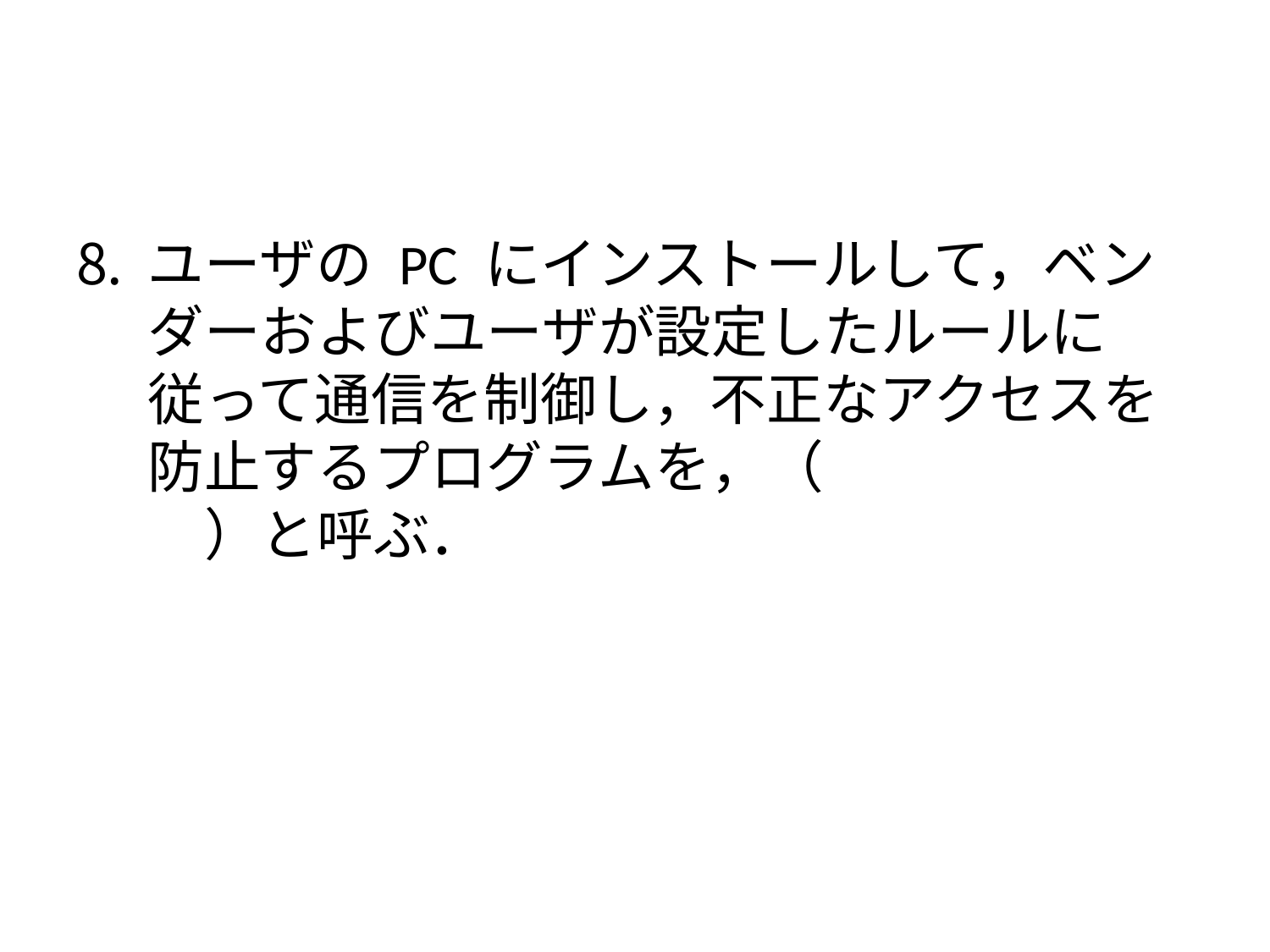

#
ユーザの PC にインストールして，ベンダーおよびユーザが設定したルールに従って通信を制御し，不正なアクセスを防止するプログラムを，（　　　　　　　）と呼ぶ．